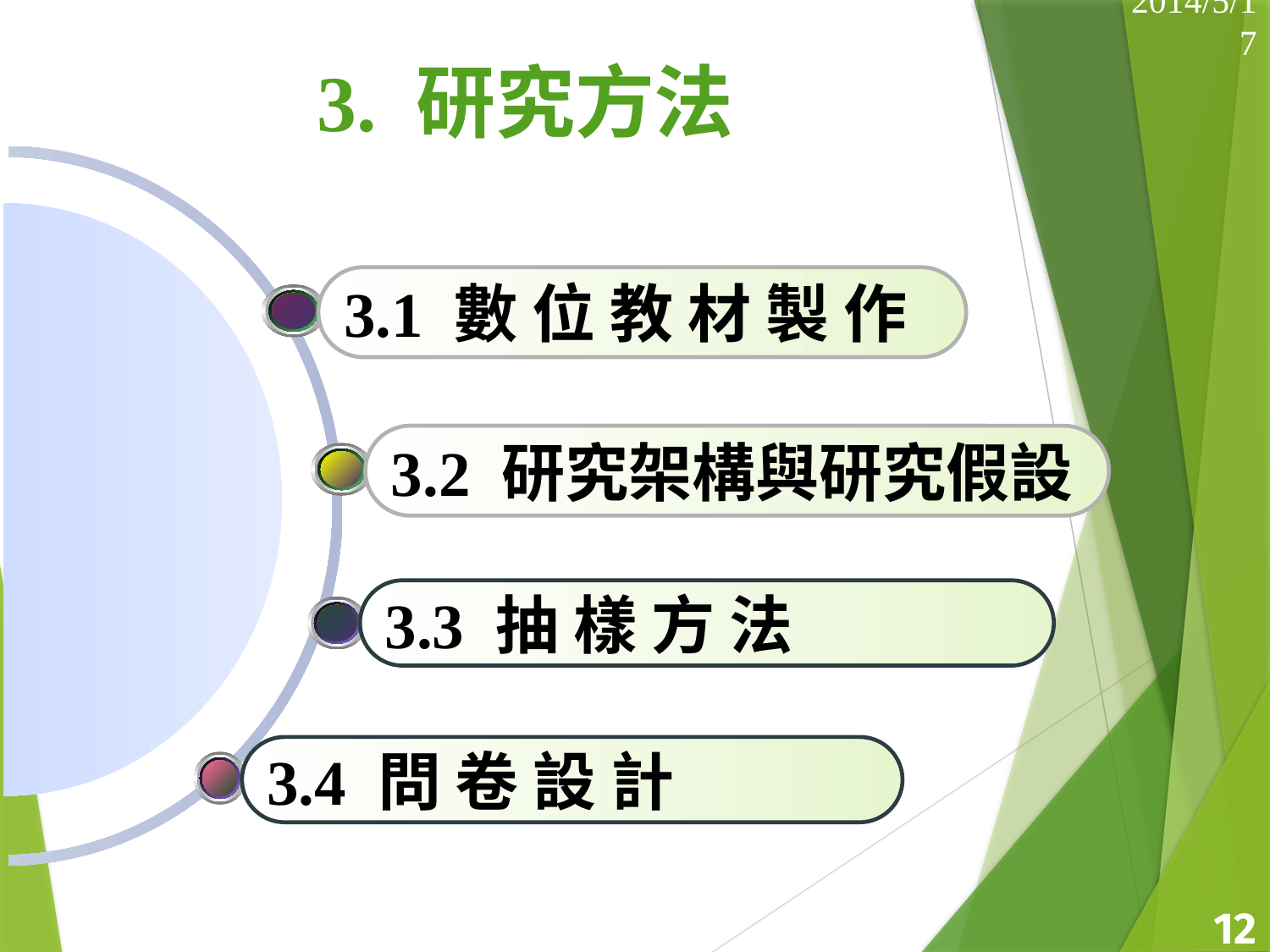

2014/5/17
# 3. 研究方法

3.1 數 位 教 材 製 作

3.2 研究架構與研究假設

3.3 抽 樣 方 法

3.4 問 卷 設 計

12